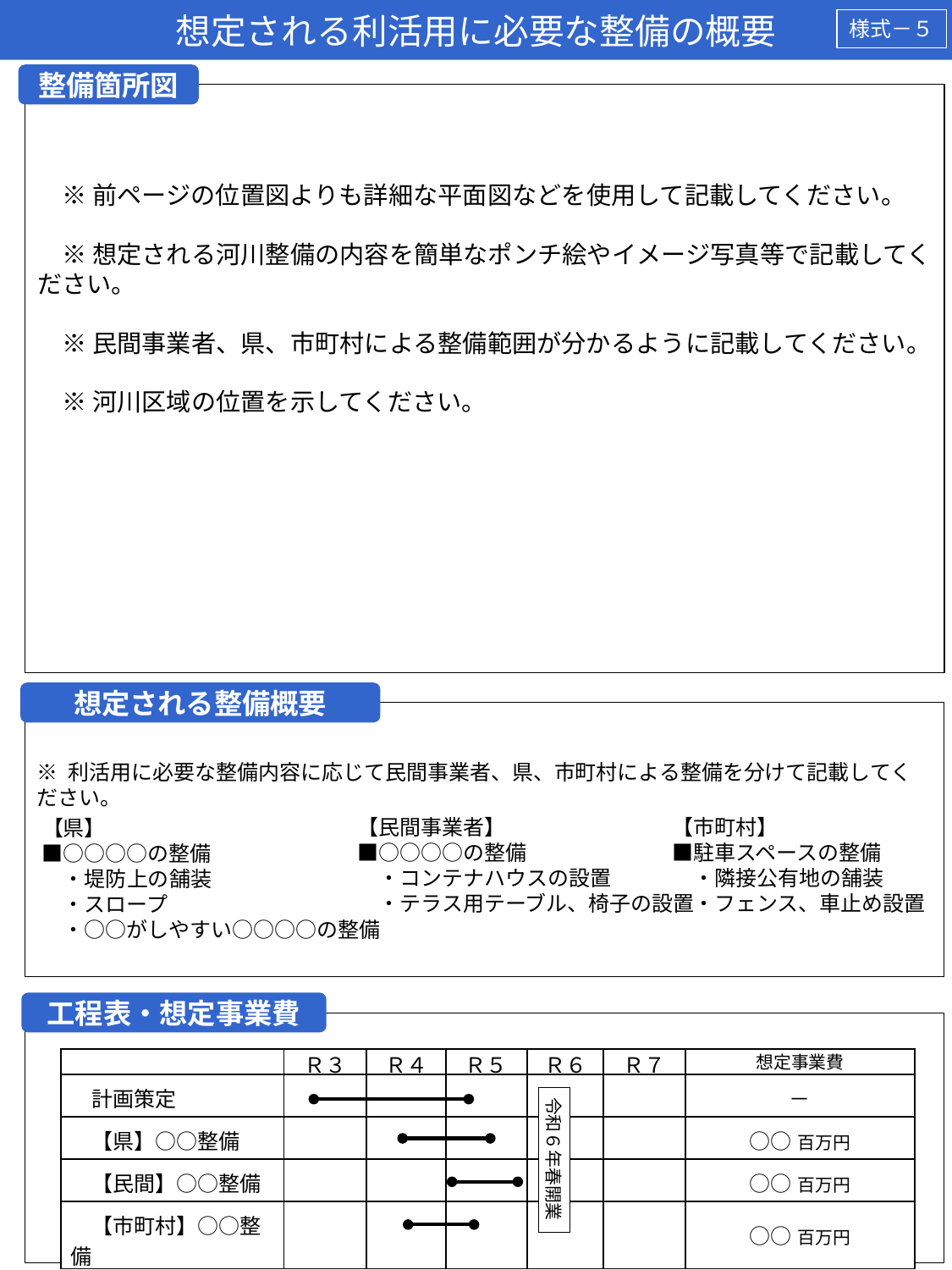

想定される利活用に必要な整備の概要
様式－５
整備箇所図

　※ 前ページの位置図よりも詳細な平面図などを使用して記載してください。

　※ 想定される河川整備の内容を簡単なポンチ絵やイメージ写真等で記載してください。

　※ 民間事業者、県、市町村による整備範囲が分かるように記載してください。

　※ 河川区域の位置を示してください。
想定される整備概要

※ 利活用に必要な整備内容に応じて民間事業者、県、市町村による整備を分けて記載してください。

　【市町村】
　■駐車スペースの整備
　　・隣接公有地の舗装
　　・フェンス、車止め設置
　【民間事業者】
　■○○○○の整備
　　・コンテナハウスの設置
　　・テラス用テーブル、椅子の設置
　【県】
　■○○○○の整備
　　・堤防上の舗装
　　・スロープ
　　・○○がしやすい○○○○の整備
工程表・想定事業費

|  | Ｒ３ | Ｒ４ | Ｒ５ | Ｒ６ | Ｒ７ | 想定事業費 |
| --- | --- | --- | --- | --- | --- | --- |
| 計画策定 |  |  |  |  |  | － |
| 【県】○○整備 |  |  |  |  |  | ○○百万円 |
| 【民間】○○整備 |  |  |  |  |  | ○○百万円 |
| 【市町村】○○整備 |  |  |  |  |  | ○○百万円 |
令和６年春開業